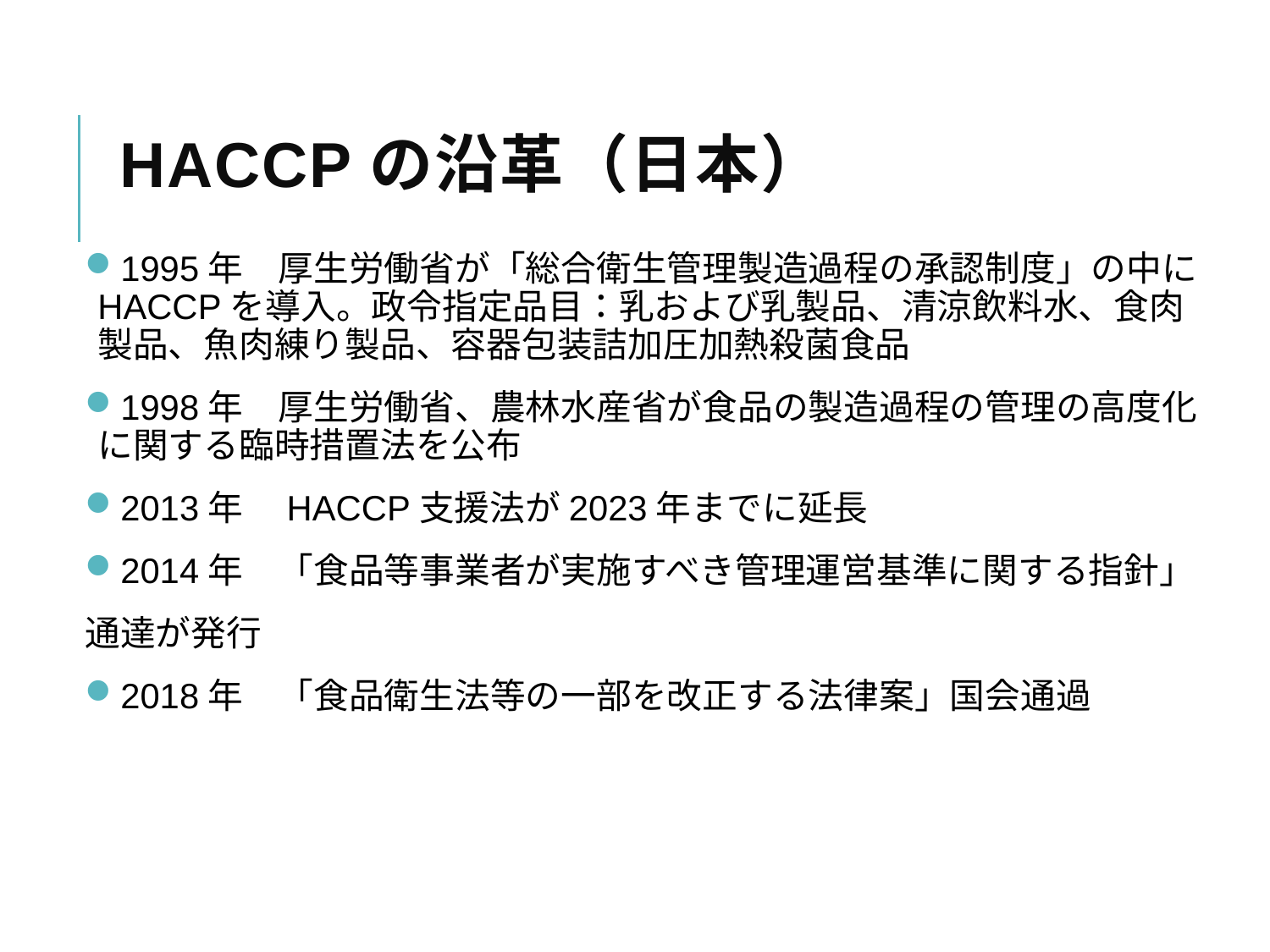

# HACCPの沿革（日本）
1995年　厚生労働省が「総合衛生管理製造過程の承認制度」の中にHACCPを導入。政令指定品目：乳および乳製品、清涼飲料水、食肉製品、魚肉練り製品、容器包装詰加圧加熱殺菌食品
1998年　厚生労働省、農林水産省が食品の製造過程の管理の高度化に関する臨時措置法を公布
2013年　HACCP支援法が2023年までに延長
2014年　「食品等事業者が実施すべき管理運営基準に関する指針」
通達が発行
2018年　「食品衛生法等の一部を改正する法律案」国会通過